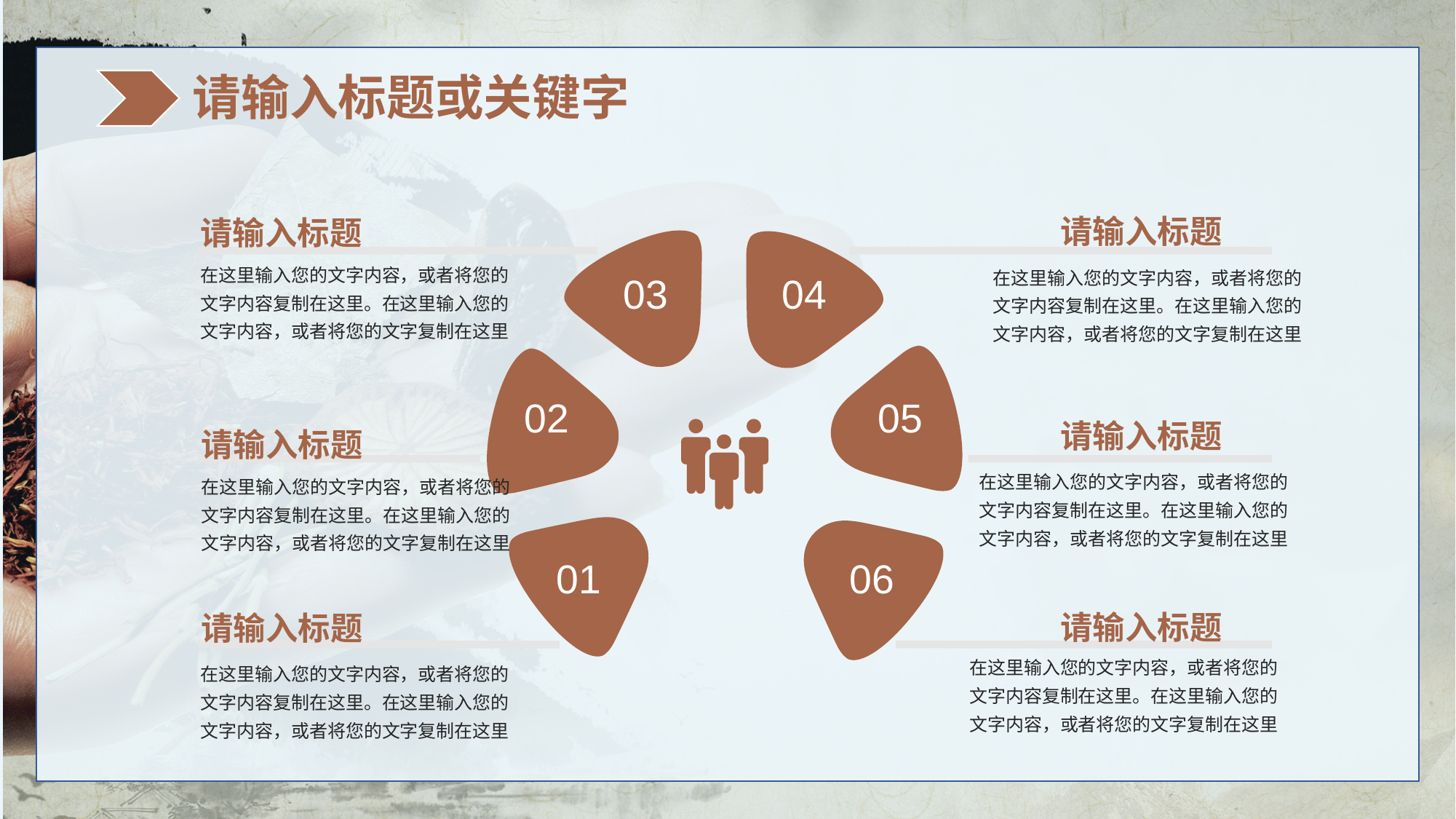

请输入标题或关键字

请输入标题
请输入标题

03

04

在这里输入您的文字内容，或者将您的文字内容复制在这里。在这里输入您的文字内容，或者将您的文字复制在这里
在这里输入您的文字内容，或者将您的文字内容复制在这里。在这里输入您的文字内容，或者将您的文字复制在这里

05

02
请输入标题
请输入标题

在这里输入您的文字内容，或者将您的文字内容复制在这里。在这里输入您的文字内容，或者将您的文字复制在这里

在这里输入您的文字内容，或者将您的文字内容复制在这里。在这里输入您的文字内容，或者将您的文字复制在这里

01

06
请输入标题
请输入标题
在这里输入您的文字内容，或者将您的文字内容复制在这里。在这里输入您的文字内容，或者将您的文字复制在这里

在这里输入您的文字内容，或者将您的文字内容复制在这里。在这里输入您的文字内容，或者将您的文字复制在这里